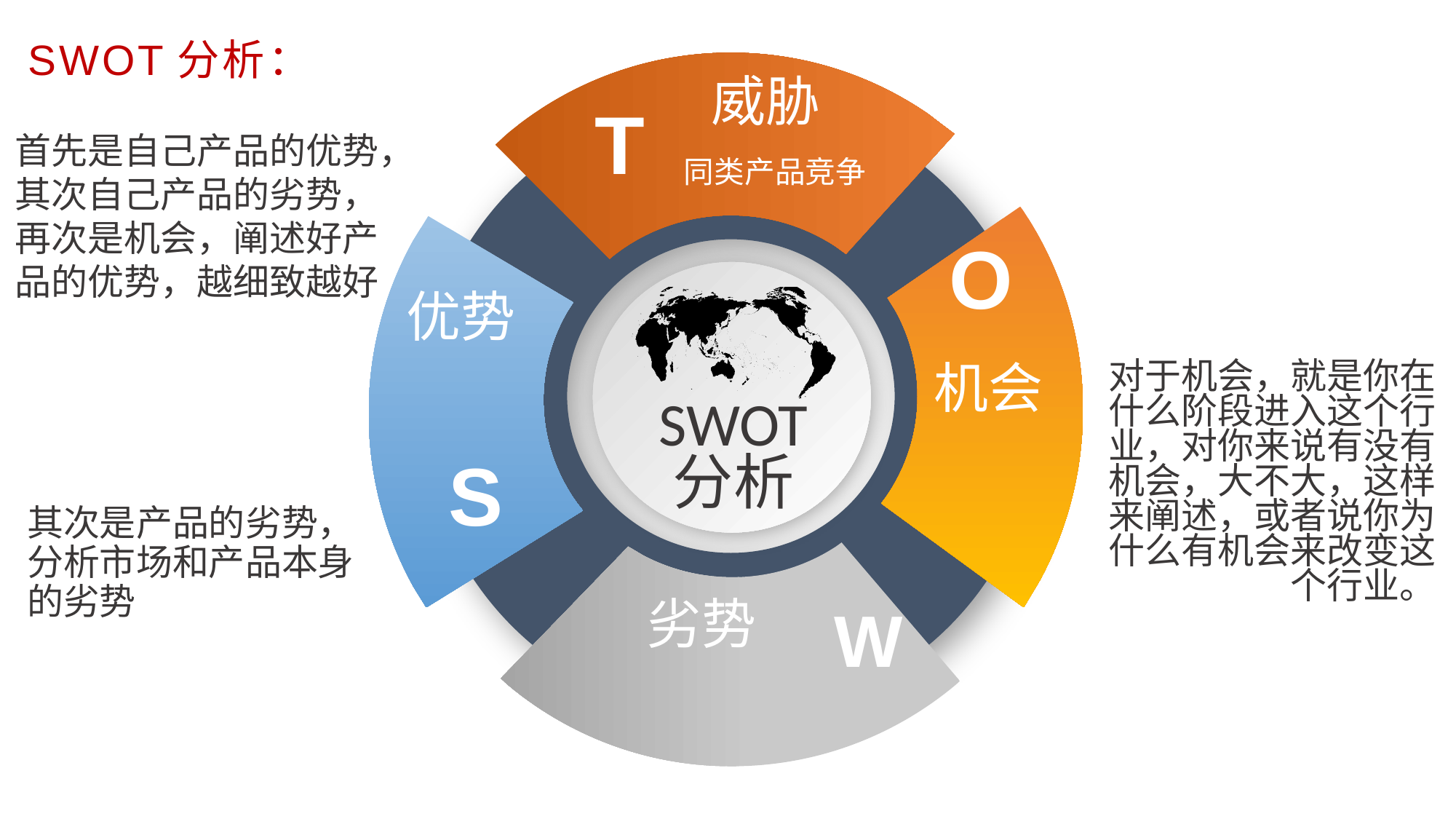

SWOT分析：
首先是自己产品的优势，其次自己产品的劣势，再次是机会，阐述好产品的优势，越细致越好

威胁
T
同类产品竞争
O
优势
其次是产品的劣势，分析市场和产品本身的劣势
机会
SWOT
分析
对于机会，就是你在什么阶段进入这个行业，对你来说有没有机会，大不大，这样来阐述，或者说你为什么有机会来改变这个行业。
S
劣势
W